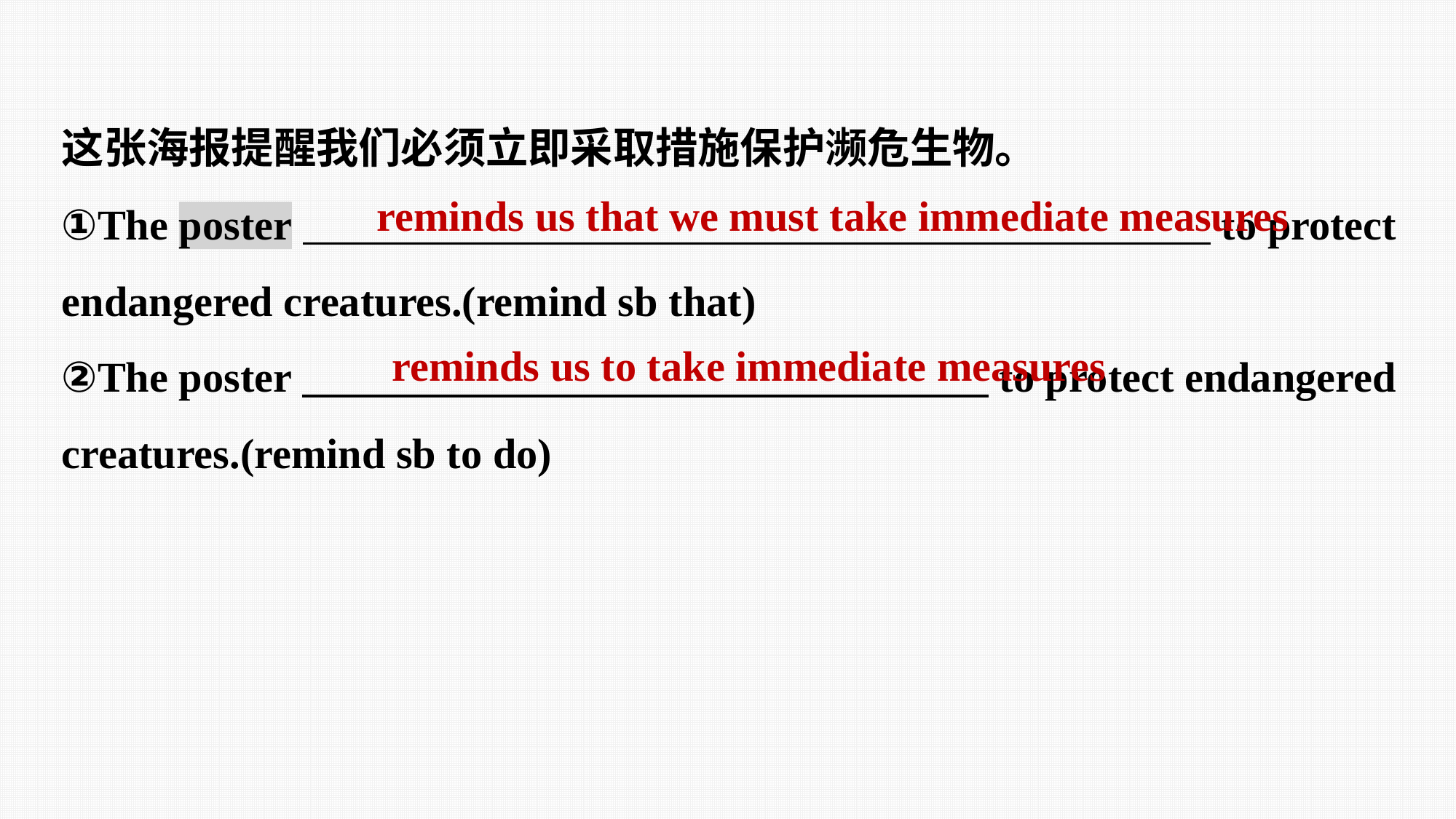

这张海报提醒我们必须立即采取措施保护濒危生物。
①The poster                                                                                        to protect endangered creatures.(remind sb that)
②The poster                                                                  to protect endangered creatures.(remind sb to do)
reminds us that we must take immediate measures
reminds us to take immediate measures